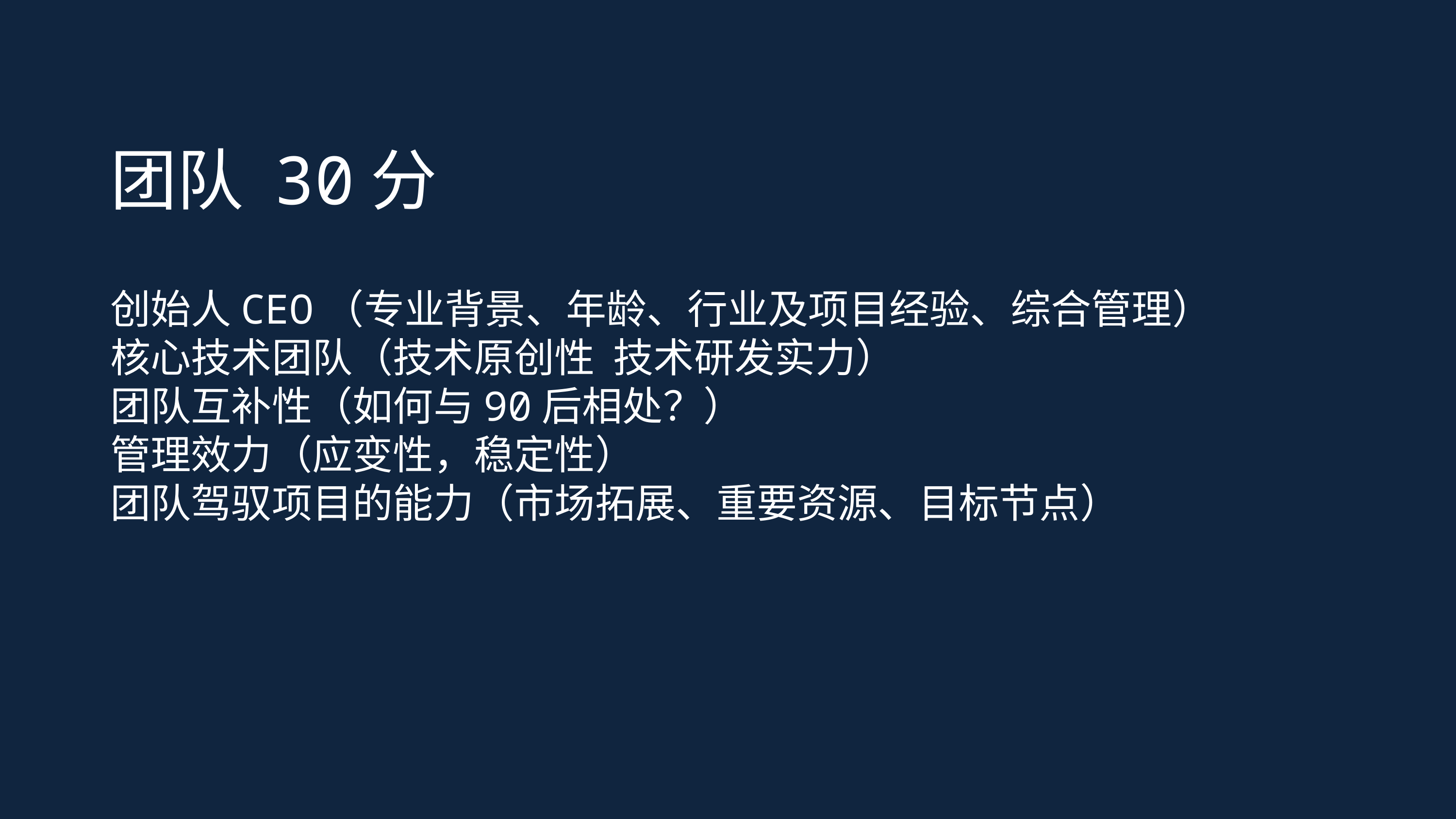

团队 30分

创始人CEO（专业背景、年龄、行业及项目经验、综合管理）
核心技术团队（技术原创性  技术研发实力）
团队互补性（如何与90后相处？）
管理效力（应变性，稳定性）
团队驾驭项目的能力（市场拓展、重要资源、目标节点）